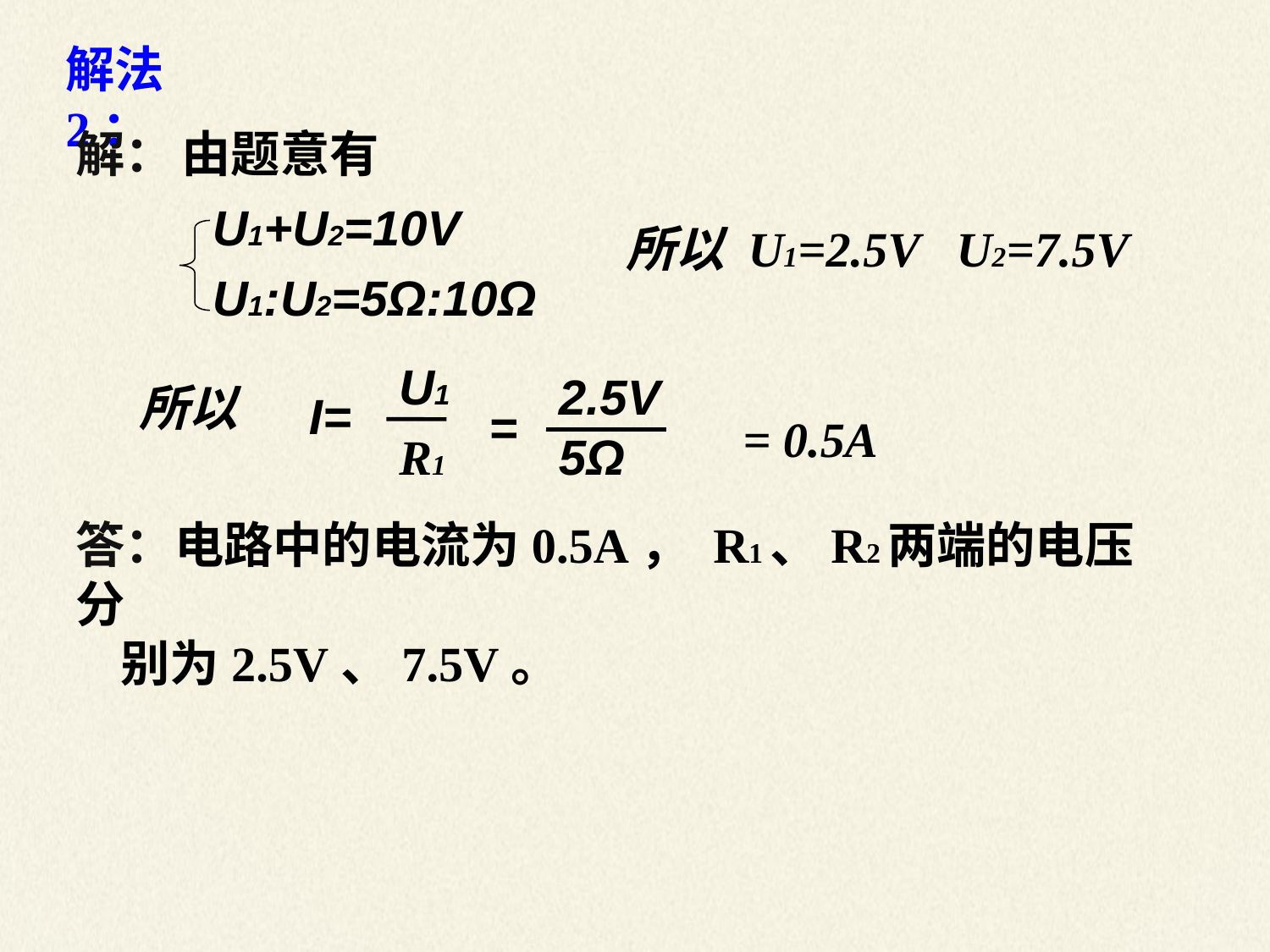

解法2：
解：
由题意有
U1+U2=10V

U1:U2=5Ω:10Ω
所以 U1=2.5V   U2=7.5V
U1
I=
R1

2.5V
5Ω

=
所以
= 0.5A
答：电路中的电流为0.5A， R1、R2两端的电压分
    别为2.5V、7.5V。